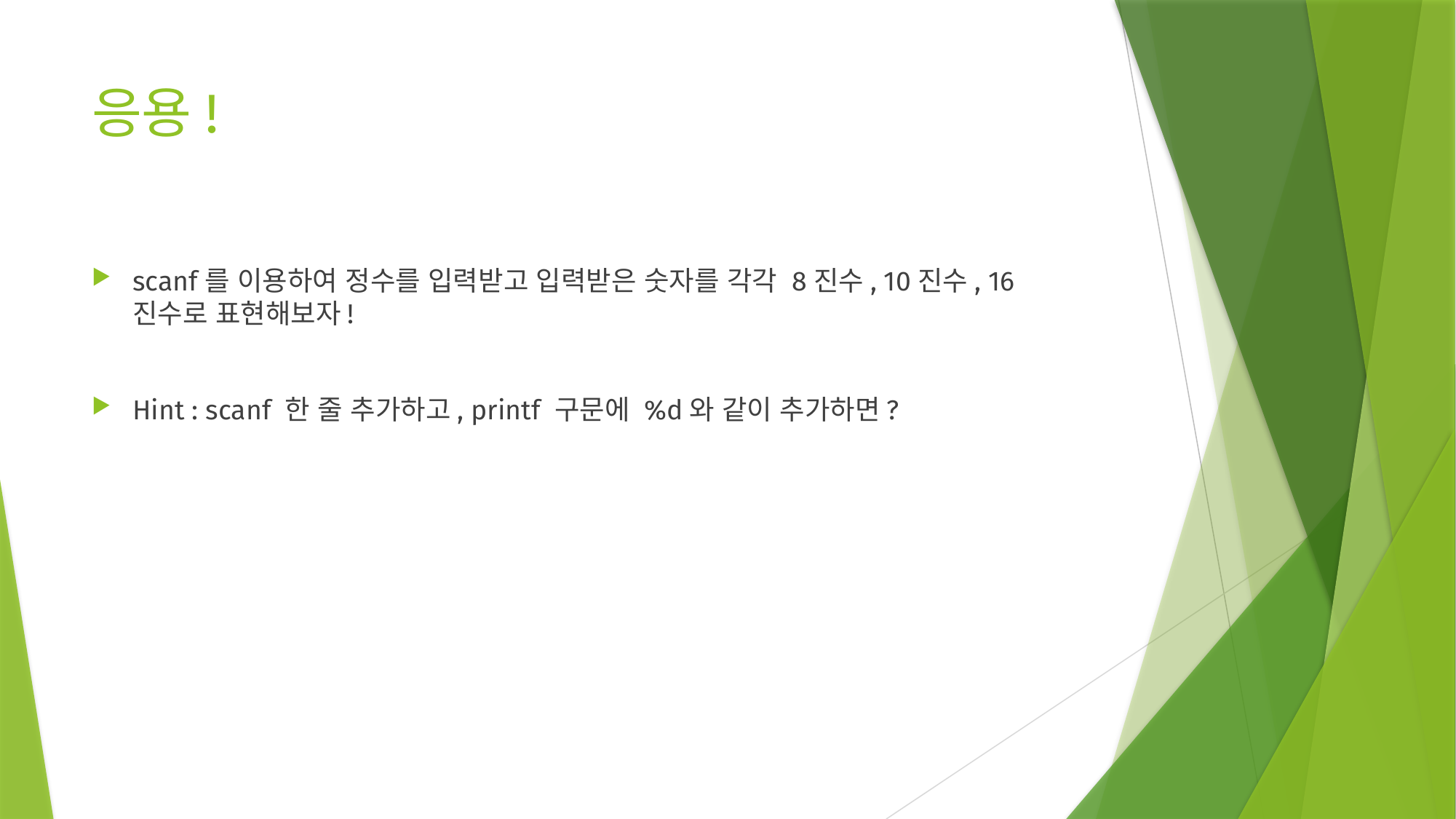

# 응용!
scanf를 이용하여 정수를 입력받고 입력받은 숫자를 각각 8진수, 10진수, 16진수로 표현해보자!

Hint : scanf 한 줄 추가하고, printf 구문에 %d와 같이 추가하면?